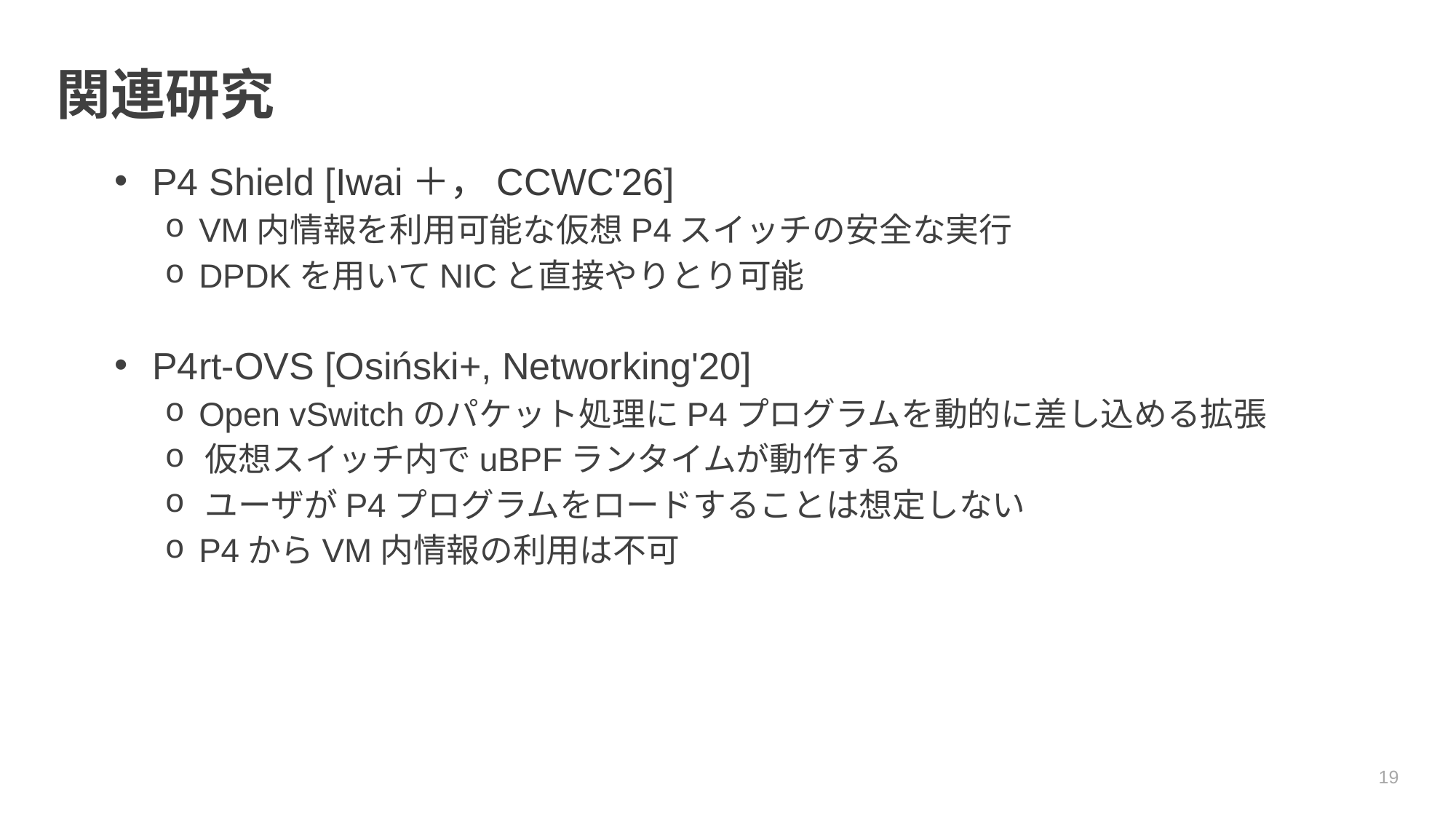

# 関連研究
 P4 Shield [Iwai＋，CCWC'26]
 VM内情報を利用可能な仮想P4スイッチの安全な実行
 DPDKを用いてNICと直接やりとり可能

 P4rt-OVS [Osiński+, Networking'20]
 Open vSwitchのパケット処理にP4プログラムを動的に差し込める拡張
 仮想スイッチ内でuBPFランタイムが動作する
 ユーザがP4プログラムをロードすることは想定しない
 P4からVM内情報の利用は不可

19